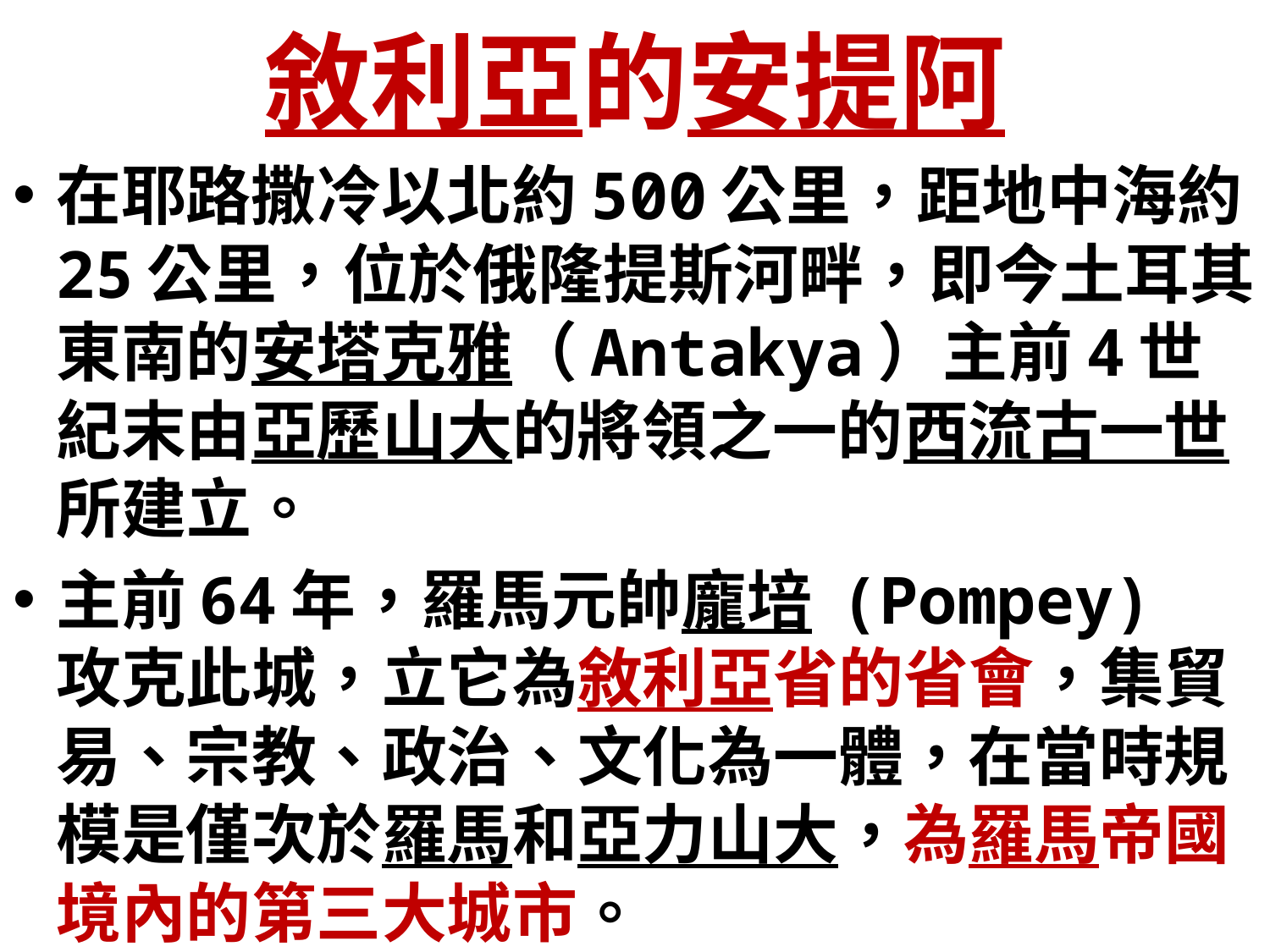

# 敘利亞的安提阿
在耶路撒冷以北約500公里，距地中海約25公里，位於俄隆提斯河畔，即今土耳其東南的安塔克雅（Antakya）主前4世紀末由亞歷山大的將領之一的西流古一世所建立。
主前64年，羅馬元帥龐培 (Pompey) 攻克此城，立它為敘利亞省的省會，集貿易、宗教、政治、文化為一體，在當時規模是僅次於羅馬和亞力山大，為羅馬帝國境內的第三大城市。